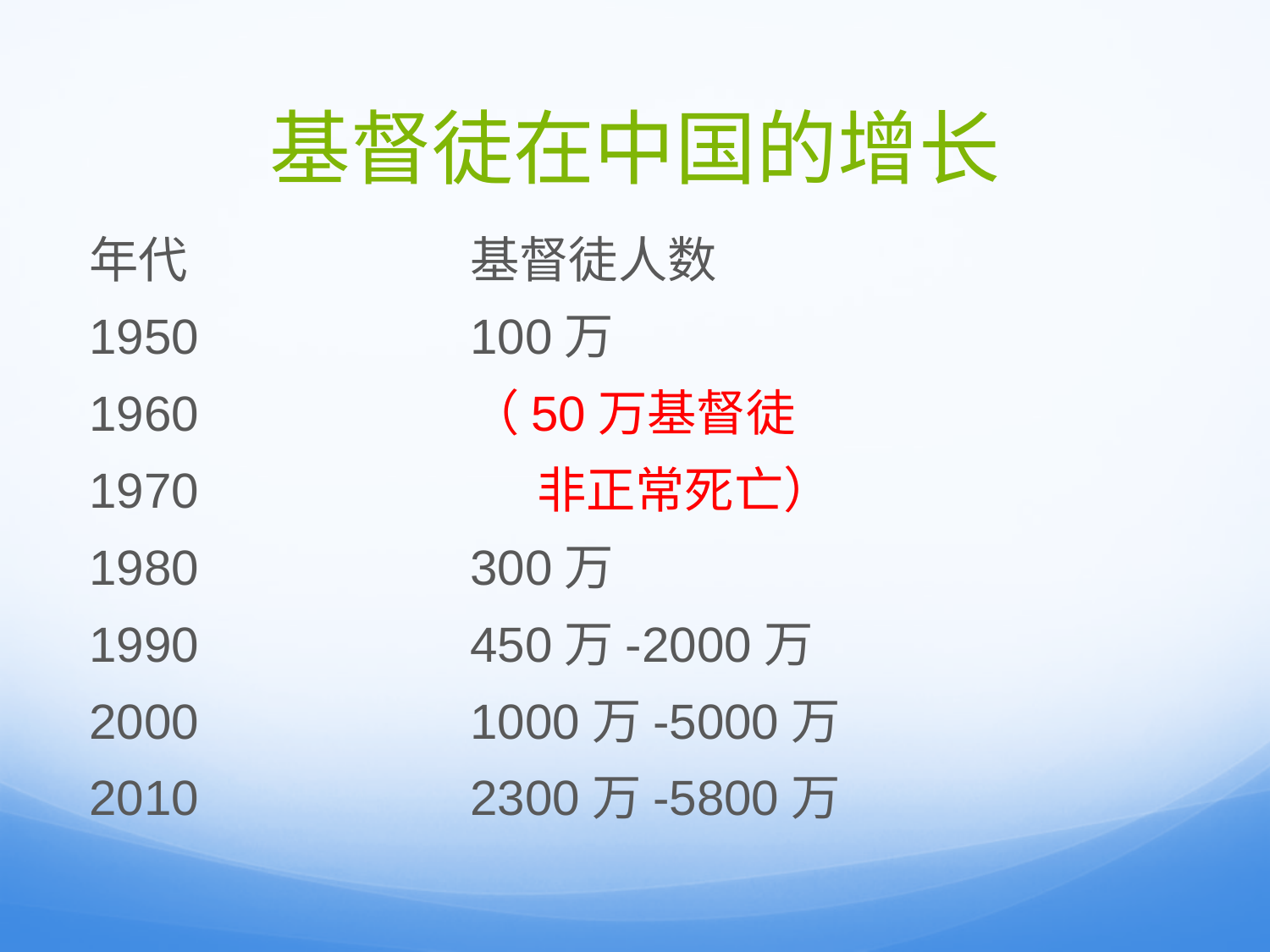

# 基督徒在中国的增长
年代			基督徒人数
1950			100万
1960			（50万基督徒
1970			    非正常死亡）
1980			300万
1990			450万-2000万
2000			1000万-5000万
2010			2300万-5800万